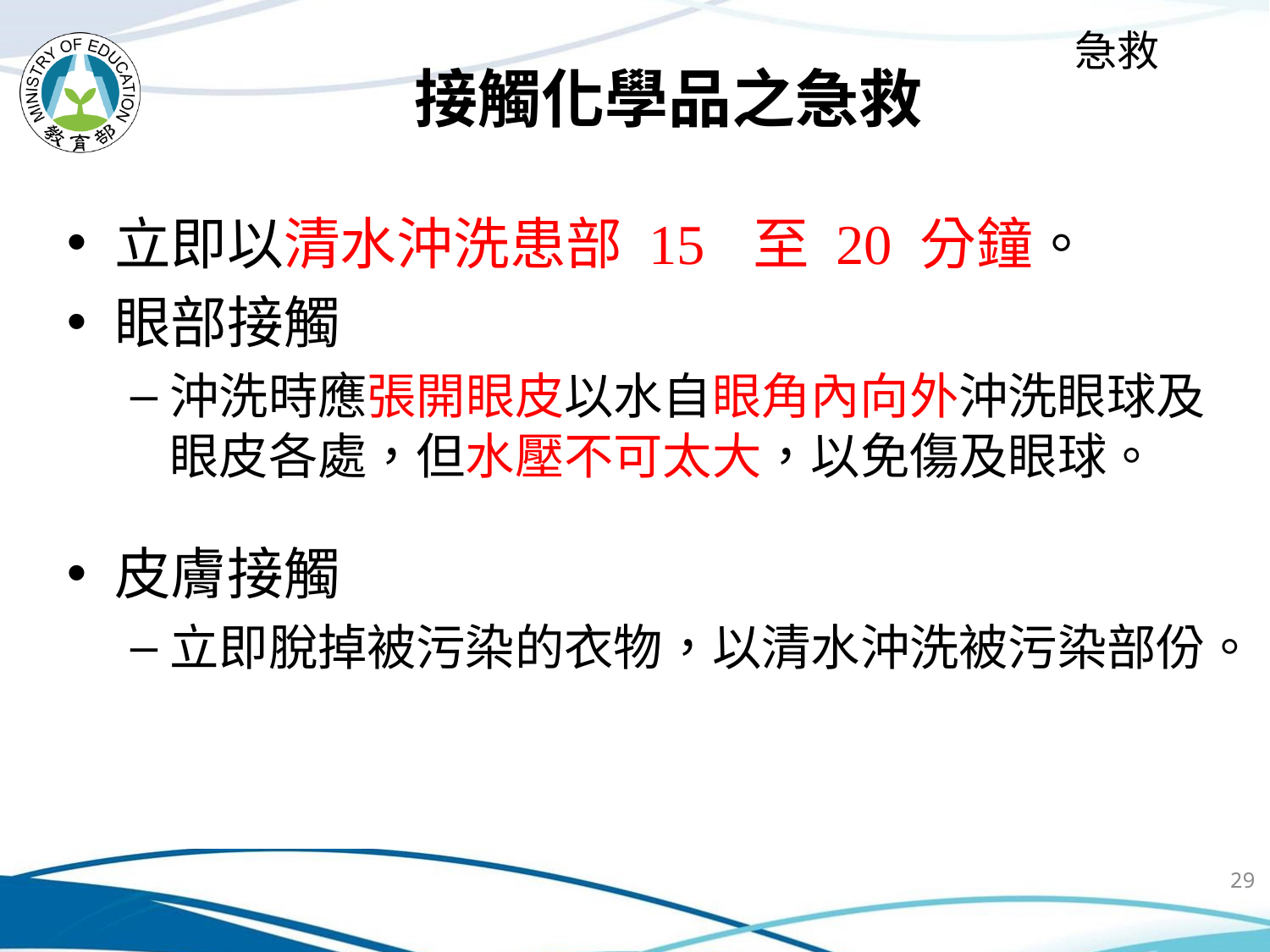

接觸化學品之急救
急救
立即以清水沖洗患部 15 至 20 分鐘。
眼部接觸
沖洗時應張開眼皮以水自眼角內向外沖洗眼球及眼皮各處，但水壓不可太大，以免傷及眼球。

皮膚接觸
立即脫掉被污染的衣物，以清水沖洗被污染部份。

29